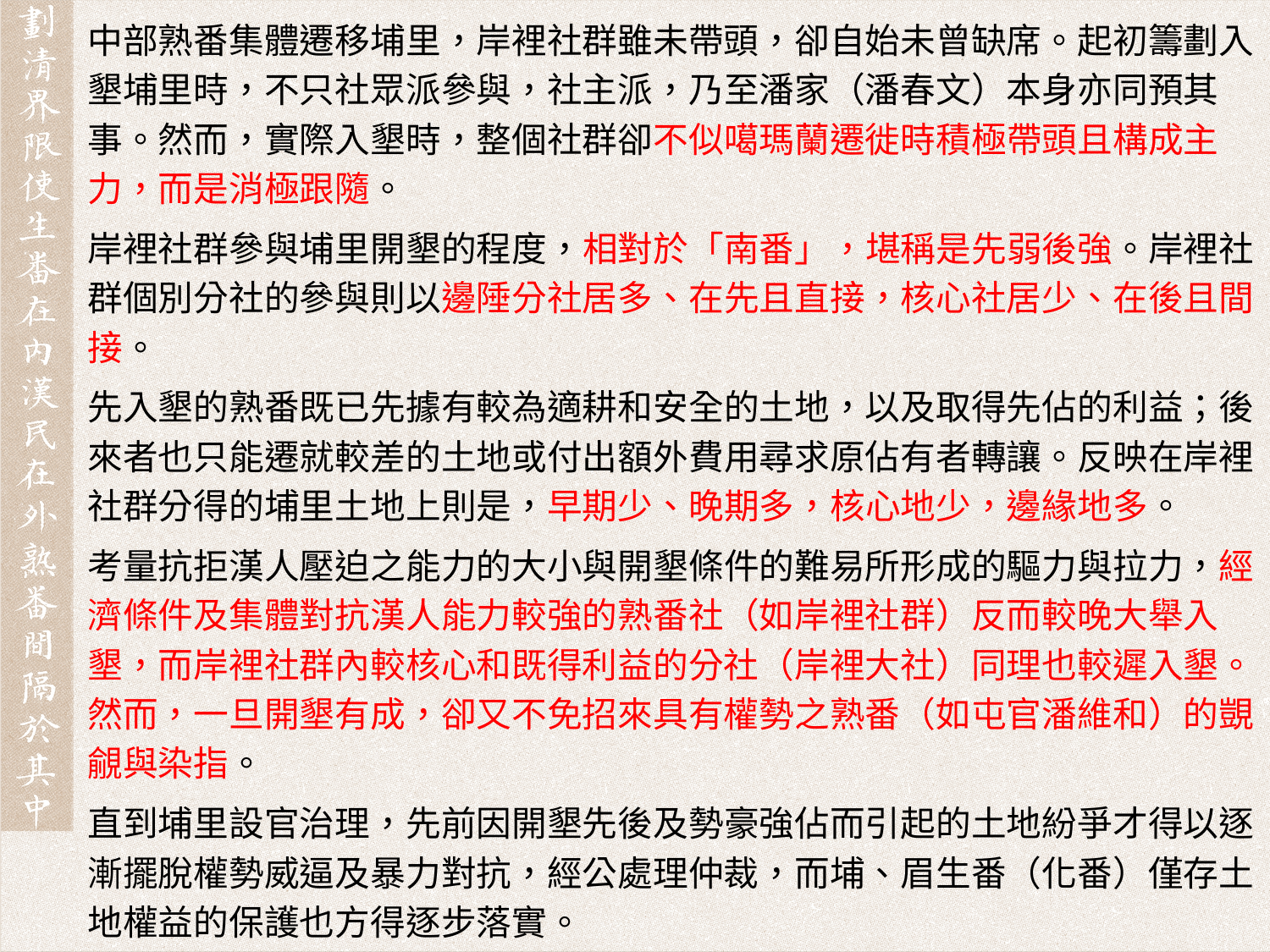

中部熟番集體遷移埔里，岸裡社群雖未帶頭，卻自始未曾缺席。起初籌劃入墾埔里時，不只社眾派參與，社主派，乃至潘家（潘春文）本身亦同預其事。然而，實際入墾時，整個社群卻不似噶瑪蘭遷徙時積極帶頭且構成主力，而是消極跟隨。
岸裡社群參與埔里開墾的程度，相對於「南番」，堪稱是先弱後強。岸裡社群個別分社的參與則以邊陲分社居多、在先且直接，核心社居少、在後且間接。
先入墾的熟番既已先據有較為適耕和安全的土地，以及取得先佔的利益；後來者也只能遷就較差的土地或付出額外費用尋求原佔有者轉讓。反映在岸裡社群分得的埔里土地上則是，早期少、晚期多，核心地少，邊緣地多。
考量抗拒漢人壓迫之能力的大小與開墾條件的難易所形成的驅力與拉力，經濟條件及集體對抗漢人能力較強的熟番社（如岸裡社群）反而較晚大舉入墾，而岸裡社群內較核心和既得利益的分社（岸裡大社）同理也較遲入墾。然而，一旦開墾有成，卻又不免招來具有權勢之熟番（如屯官潘維和）的覬覦與染指。
直到埔里設官治理，先前因開墾先後及勢豪強佔而引起的土地紛爭才得以逐漸擺脫權勢威逼及暴力對抗，經公處理仲裁，而埔、眉生番（化番）僅存土地權益的保護也方得逐步落實。